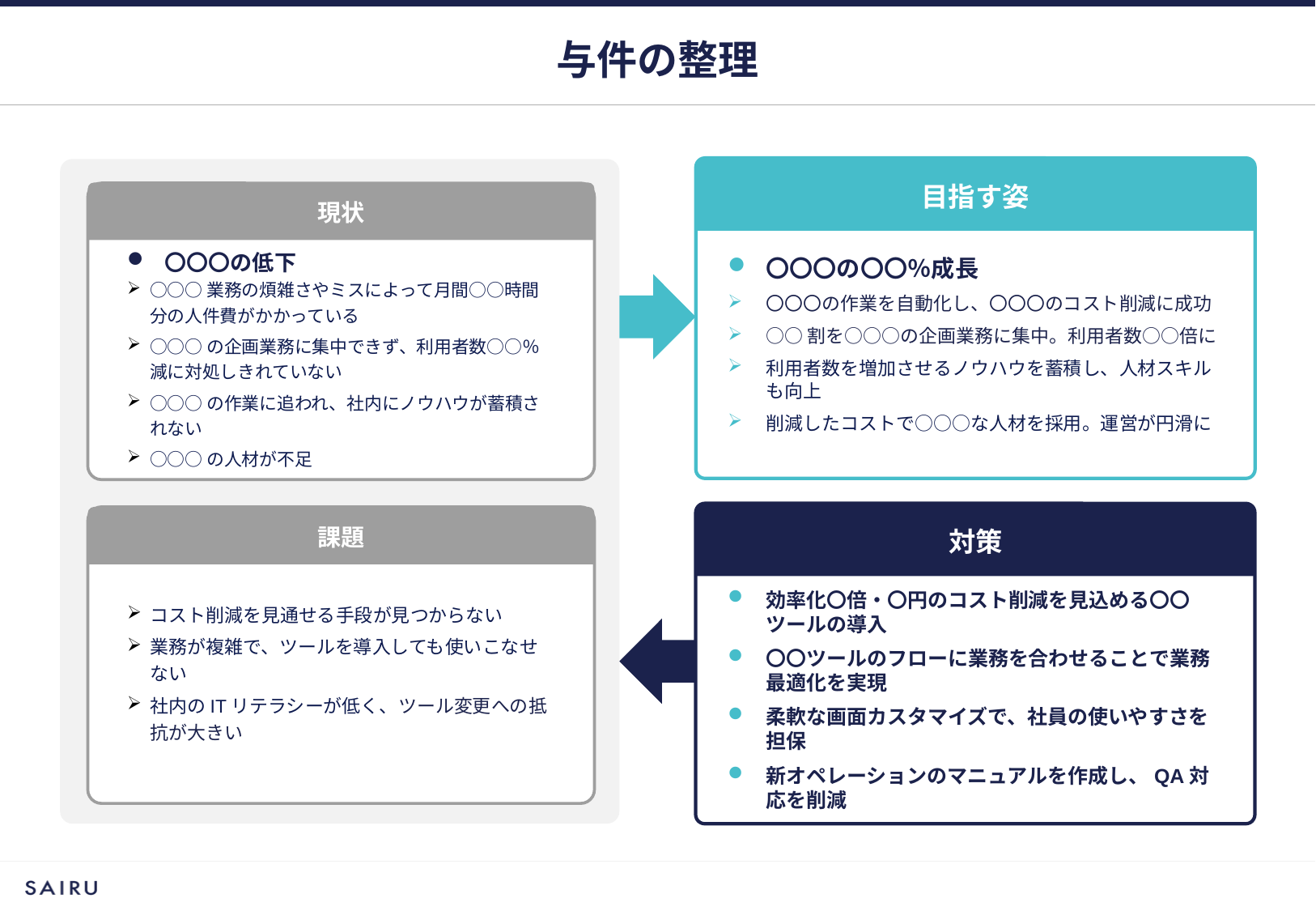

# 与件の整理

目指す姿

現状

〇〇〇の低下
○○○業務の煩雑さやミスによって月間○○時間分の人件費がかかっている
○○○の企画業務に集中できず、利用者数○○％減に対処しきれていない
○○○の作業に追われ、社内にノウハウが蓄積されない
○○○の人材が不足
〇〇〇の〇〇％成長
〇〇〇の作業を自動化し、〇〇〇のコスト削減に成功
○○割を○○○の企画業務に集中。利用者数○○倍に
利用者数を増加させるノウハウを蓄積し、人材スキルも向上
削減したコストで○○○な人材を採用。運営が円滑に

対策
課題

効率化〇倍・〇円のコスト削減を見込める〇〇ツールの導入
〇〇ツールのフローに業務を合わせることで業務最適化を実現
柔軟な画面カスタマイズで、社員の使いやすさを担保
新オペレーションのマニュアルを作成し、QA対応を削減
コスト削減を見通せる手段が見つからない
業務が複雑で、ツールを導入しても使いこなせない
社内のITリテラシーが低く、ツール変更への抵抗が大きい